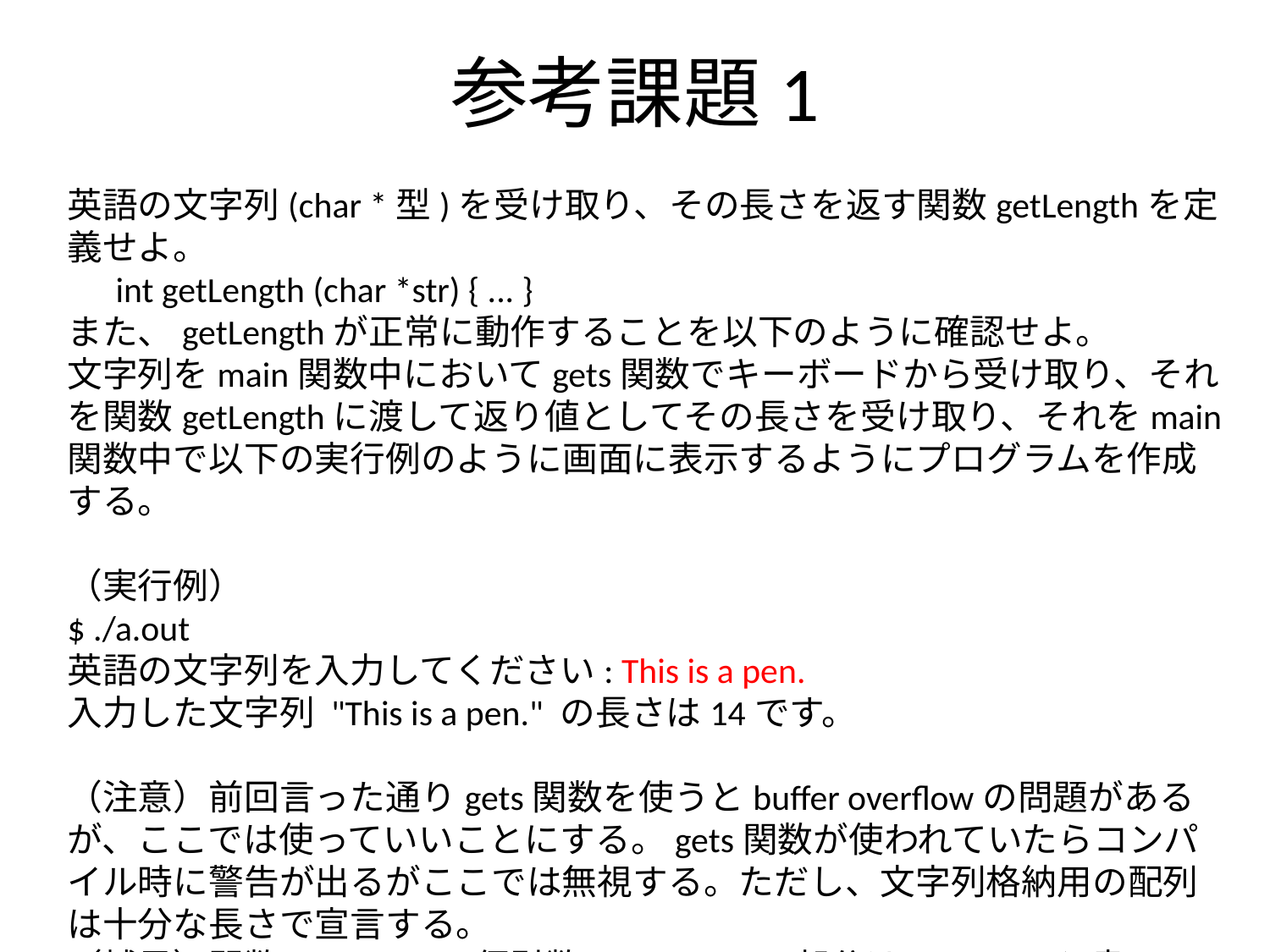

# 参考課題1
英語の文字列(char *型)を受け取り、その長さを返す関数getLengthを定義せよ。
      int getLength (char *str) { ... }
また、getLengthが正常に動作することを以下のように確認せよ。
文字列をmain関数中においてgets関数でキーボードから受け取り、それを関数getLengthに渡して返り値としてその長さを受け取り、それをmain関数中で以下の実行例のように画面に表示するようにプログラムを作成する。

（実行例）
$ ./a.out
英語の文字列を入力してください: This is a pen.
入力した文字列 "This is a pen." の長さは14です。

（注意）前回言った通りgets関数を使うとbuffer overflowの問題があるが、ここでは使っていいことにする。gets関数が使われていたらコンパイル時に警告が出るがここでは無視する。ただし、文字列格納用の配列は十分な長さで宣言する。
（補足）関数getLengthの仮引数のchar *strの部分はchar str []と書いても同じ意味である。